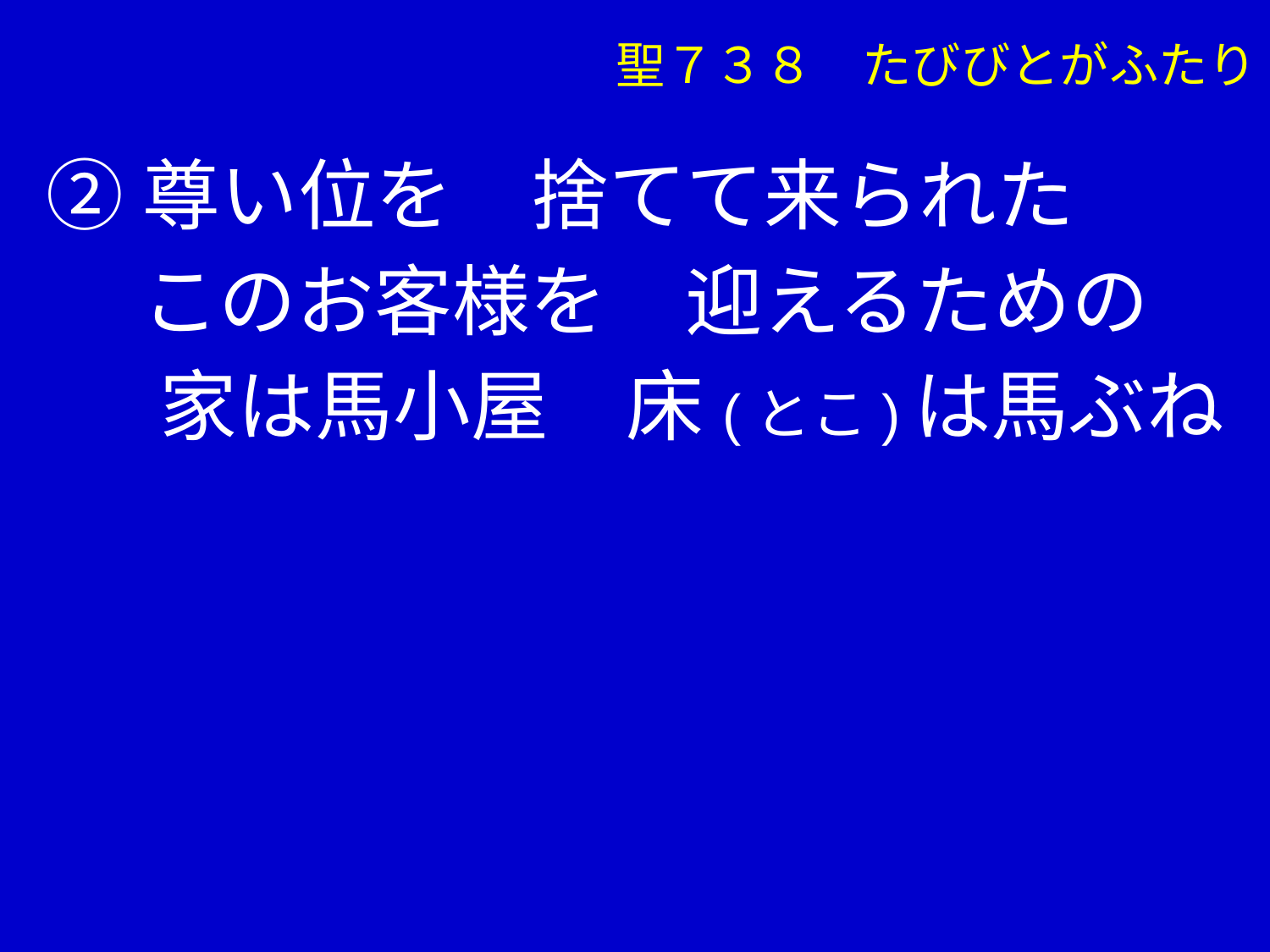

聖７３８　たびびとがふたり
②尊い位を　捨てて来られた
　 このお客様を　迎えるための
 　家は馬小屋　床(とこ)は馬ぶね